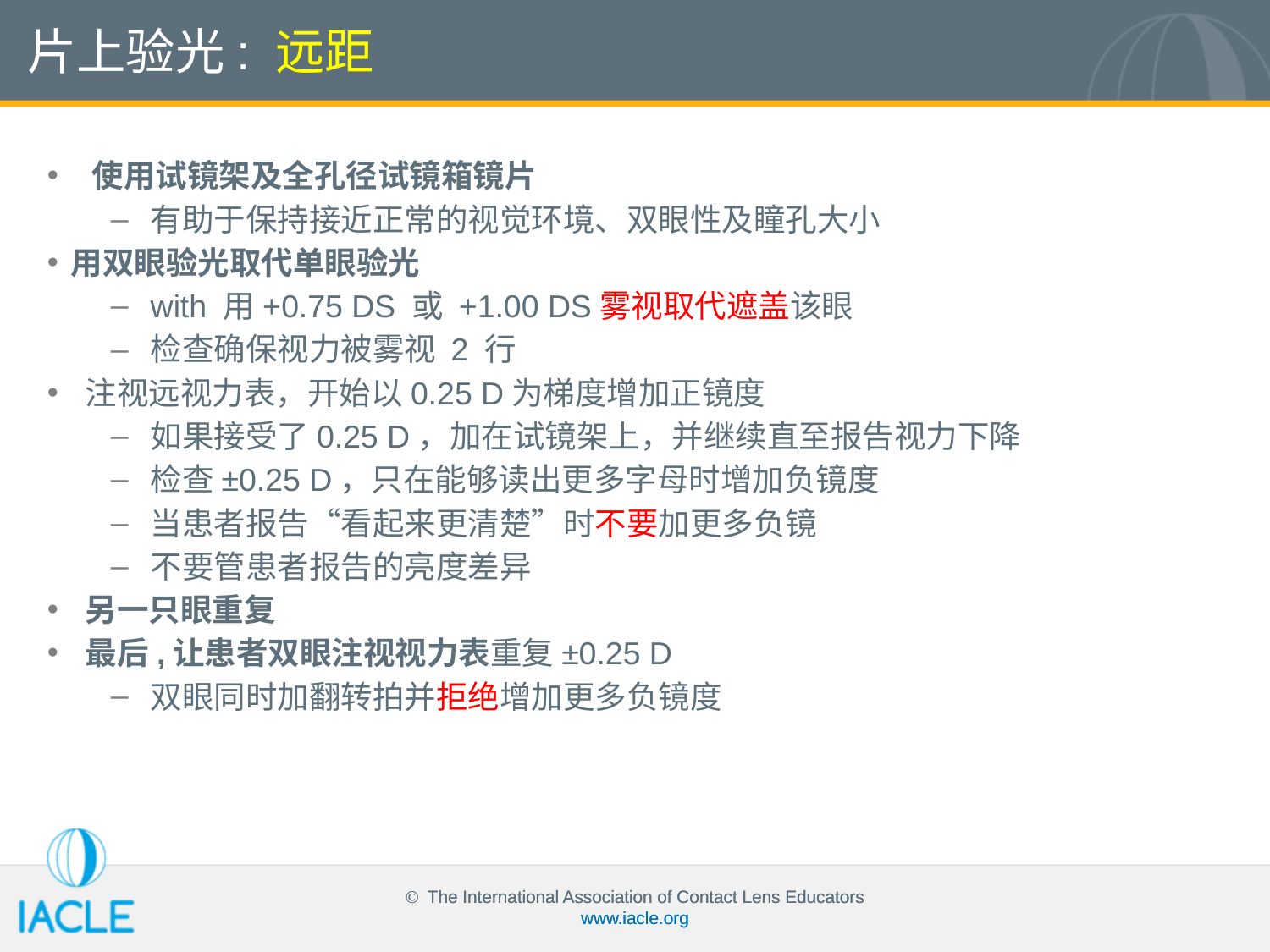

片上验光: 远距
 使用试镜架及全孔径试镜箱镜片
有助于保持接近正常的视觉环境、双眼性及瞳孔大小
用双眼验光取代单眼验光
with 用+0.75 DS 或 +1.00 DS雾视取代遮盖该眼
检查确保视力被雾视 2 行
 注视远视力表，开始以0.25 D为梯度增加正镜度
如果接受了0.25 D，加在试镜架上，并继续直至报告视力下降
检查±0.25 D，只在能够读出更多字母时增加负镜度
当患者报告“看起来更清楚”时不要加更多负镜
不要管患者报告的亮度差异
 另一只眼重复
 最后,让患者双眼注视视力表重复±0.25 D
双眼同时加翻转拍并拒绝增加更多负镜度